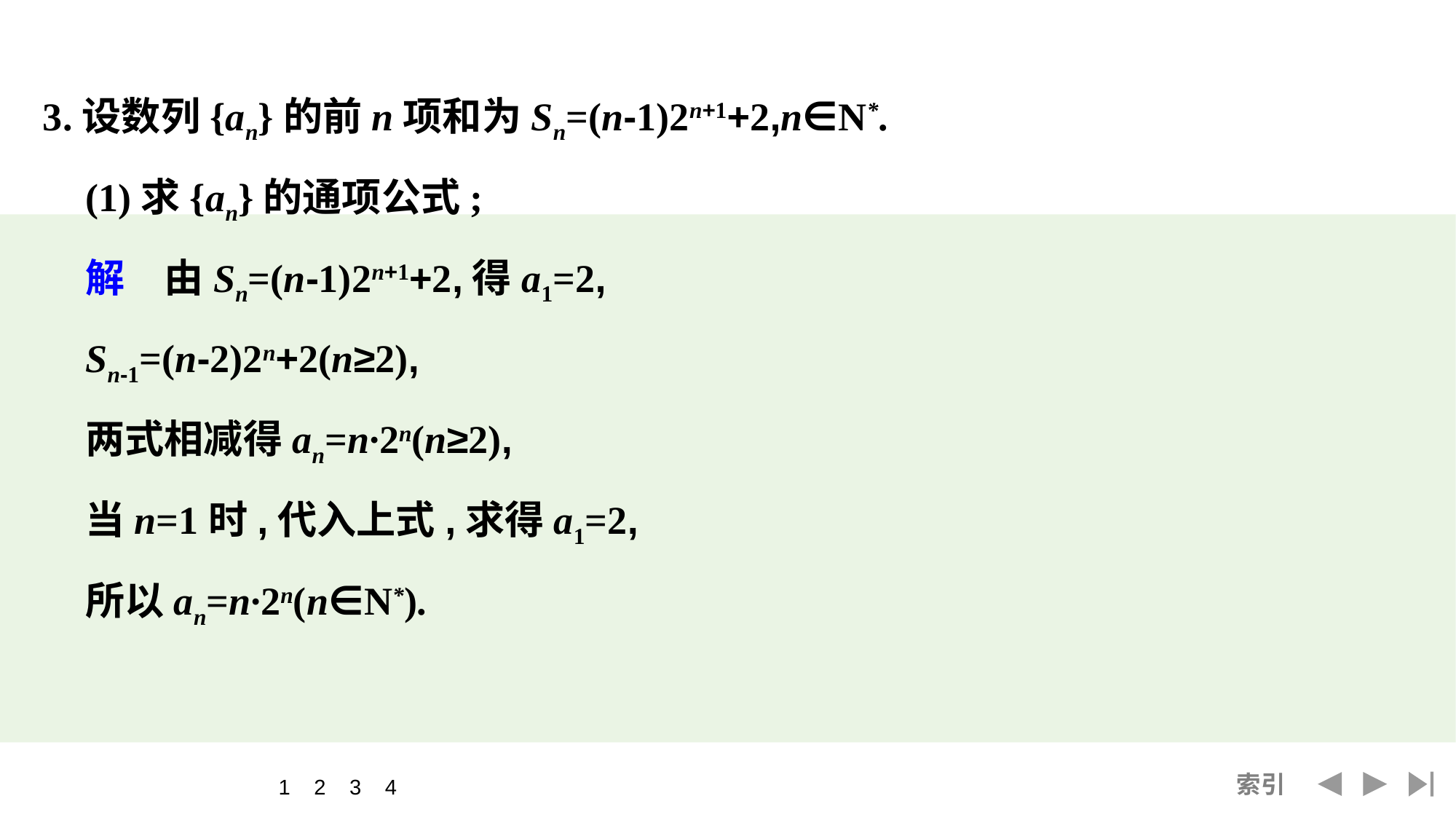

3.设数列{an}的前n项和为Sn=(n-1)2n+1+2,n∈N*.
	(1)求{an}的通项公式;
	解　由Sn=(n-1)2n+1+2,得a1=2,
	Sn-1=(n-2)2n+2(n≥2),
	两式相减得an=n·2n(n≥2),
	当n=1时,代入上式,求得a1=2,
	所以an=n·2n(n∈N*).